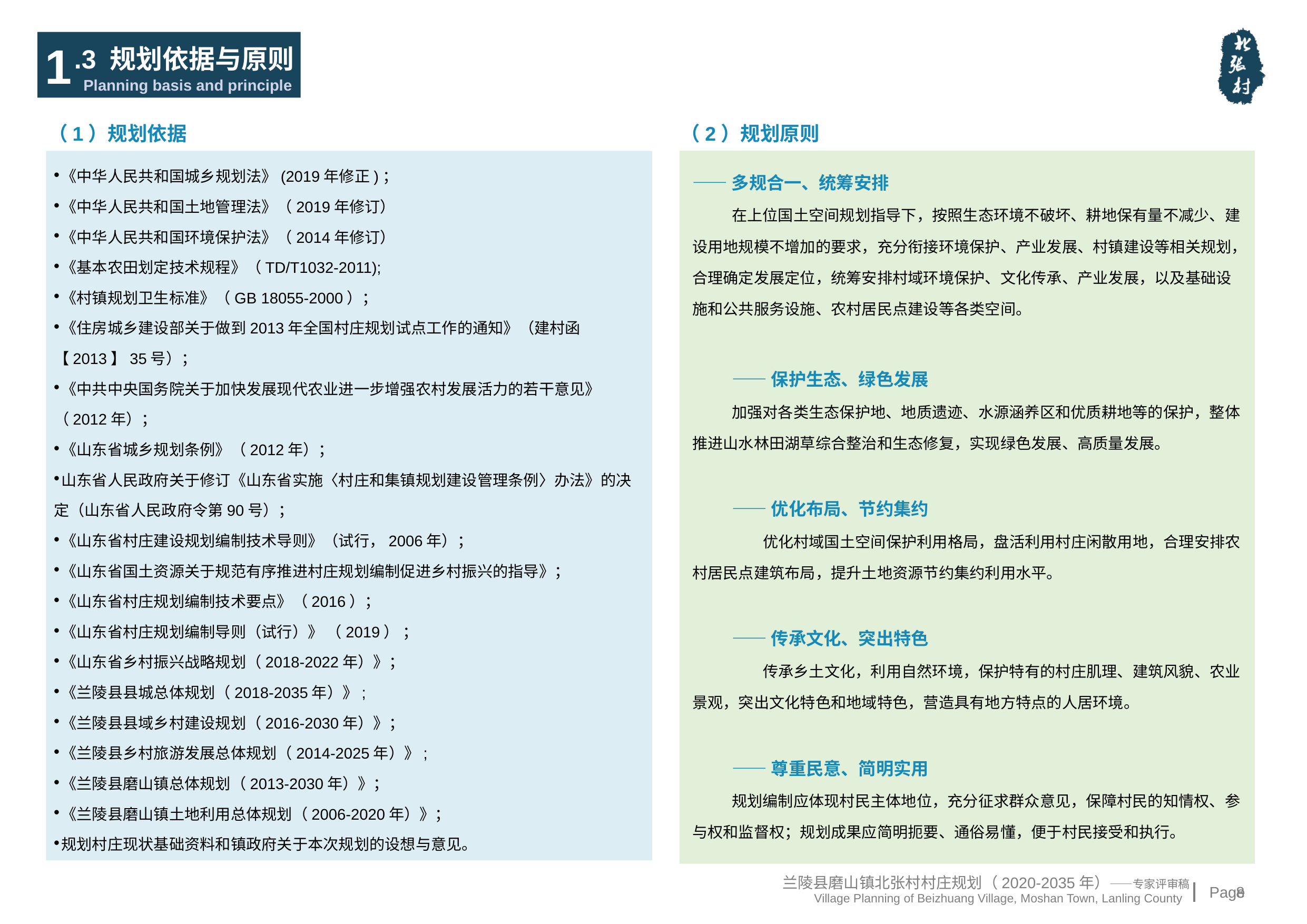

1
.3 规划依据与原则
Planning basis and principle
|  |
| --- |
（1）规划依据
（2）规划原则
——多规合一、统筹安排
在上位国土空间规划指导下，按照生态环境不破坏、耕地保有量不减少、建设用地规模不增加的要求，充分衔接环境保护、产业发展、村镇建设等相关规划，合理确定发展定位，统筹安排村域环境保护、文化传承、产业发展，以及基础设施和公共服务设施、农村居民点建设等各类空间。

——保护生态、绿色发展
加强对各类生态保护地、地质遗迹、水源涵养区和优质耕地等的保护，整体推进山水林田湖草综合整治和生态修复，实现绿色发展、高质量发展。

——优化布局、节约集约
        优化村域国土空间保护利用格局，盘活利用村庄闲散用地，合理安排农村居民点建筑布局，提升土地资源节约集约利用水平。

——传承文化、突出特色
        传承乡土文化，利用自然环境，保护特有的村庄肌理、建筑风貌、农业景观，突出文化特色和地域特色，营造具有地方特点的人居环境。

——尊重民意、简明实用
规划编制应体现村民主体地位，充分征求群众意见，保障村民的知情权、参与权和监督权；规划成果应简明扼要、通俗易懂，便于村民接受和执行。
《中华人民共和国城乡规划法》(2019年修正)；
《中华人民共和国土地管理法》（2019年修订）
《中华人民共和国环境保护法》（2014年修订）
《基本农田划定技术规程》（TD/T1032-2011);
《村镇规划卫生标准》（GB 18055-2000）；
《住房城乡建设部关于做到2013年全国村庄规划试点工作的通知》（建村函【2013】35号）；
《中共中央国务院关于加快发展现代农业进一步增强农村发展活力的若干意见》（2012年）；
《山东省城乡规划条例》（2012年）；
山东省人民政府关于修订《山东省实施〈村庄和集镇规划建设管理条例〉办法》的决定（山东省人民政府令第90号）；
《山东省村庄建设规划编制技术导则》（试行，2006年）；
《山东省国土资源关于规范有序推进村庄规划编制促进乡村振兴的指导》；
《山东省村庄规划编制技术要点》（2016）；
《山东省村庄规划编制导则（试行）》 （2019） ；
《山东省乡村振兴战略规划（2018-2022年）》；
《兰陵县县城总体规划（2018-2035年）》;
《兰陵县县域乡村建设规划（2016-2030年）》；
《兰陵县乡村旅游发展总体规划（2014-2025年）》;
《兰陵县磨山镇总体规划（2013-2030年）》；
《兰陵县磨山镇土地利用总体规划（2006-2020年）》；
规划村庄现状基础资料和镇政府关于本次规划的设想与意见。